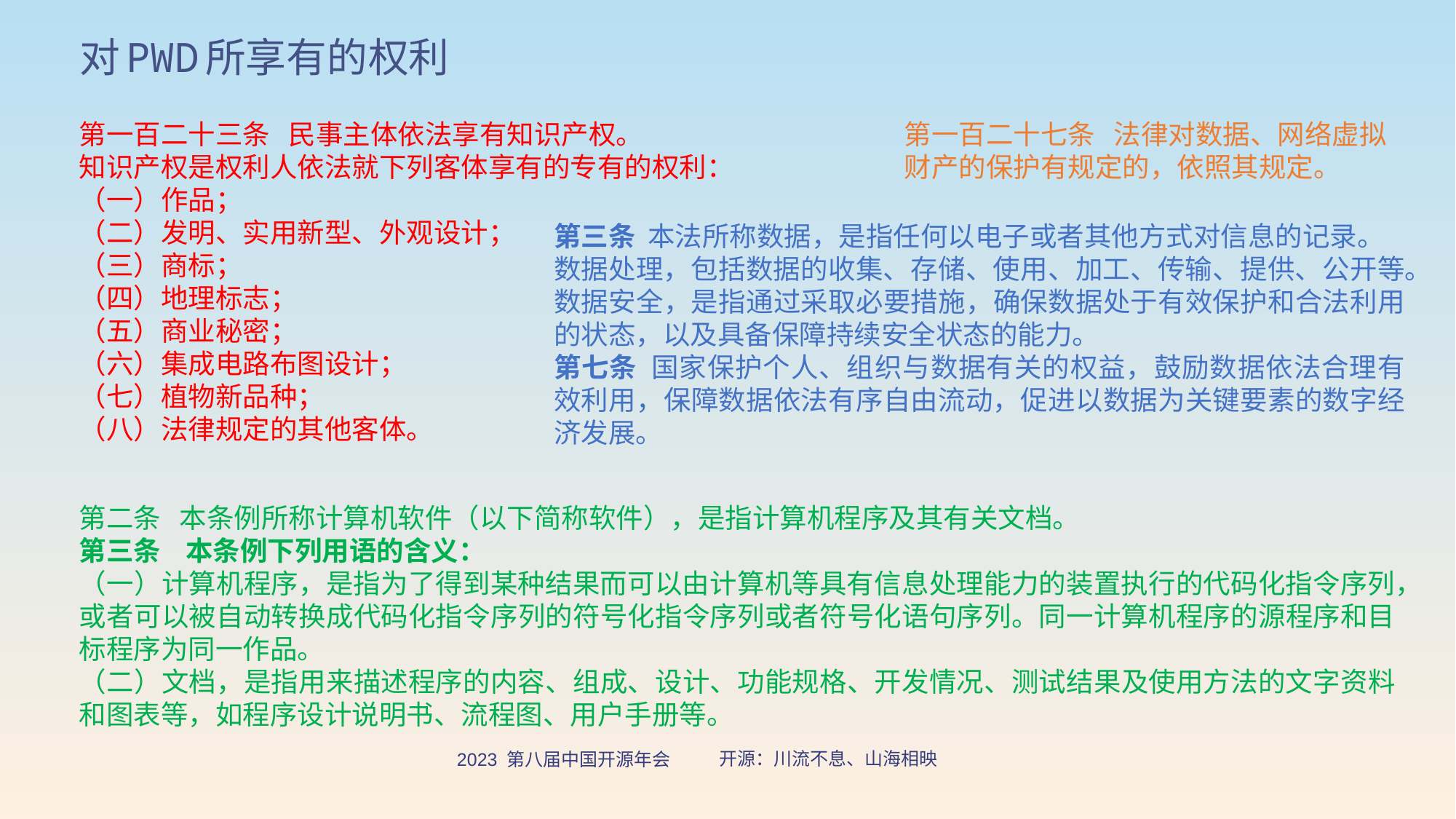

# 对PWD所享有的权利
第一百二十三条   民事主体依法享有知识产权。
知识产权是权利人依法就下列客体享有的专有的权利：
（一）作品；
（二）发明、实用新型、外观设计；
（三）商标；
（四）地理标志；
（五）商业秘密；
（六）集成电路布图设计；
（七）植物新品种；
（八）法律规定的其他客体。
第一百二十七条   法律对数据、网络虚拟财产的保护有规定的，依照其规定。
第三条  本法所称数据，是指任何以电子或者其他方式对信息的记录。
数据处理，包括数据的收集、存储、使用、加工、传输、提供、公开等。
数据安全，是指通过采取必要措施，确保数据处于有效保护和合法利用的状态，以及具备保障持续安全状态的能力。
第七条  国家保护个人、组织与数据有关的权益，鼓励数据依法合理有效利用，保障数据依法有序自由流动，促进以数据为关键要素的数字经济发展。
第二条   本条例所称计算机软件（以下简称软件），是指计算机程序及其有关文档。
第三条    本条例下列用语的含义：
（一）计算机程序，是指为了得到某种结果而可以由计算机等具有信息处理能力的装置执行的代码化指令序列，或者可以被自动转换成代码化指令序列的符号化指令序列或者符号化语句序列。同一计算机程序的源程序和目标程序为同一作品。
（二）文档，是指用来描述程序的内容、组成、设计、功能规格、开发情况、测试结果及使用方法的文字资料和图表等，如程序设计说明书、流程图、用户手册等。